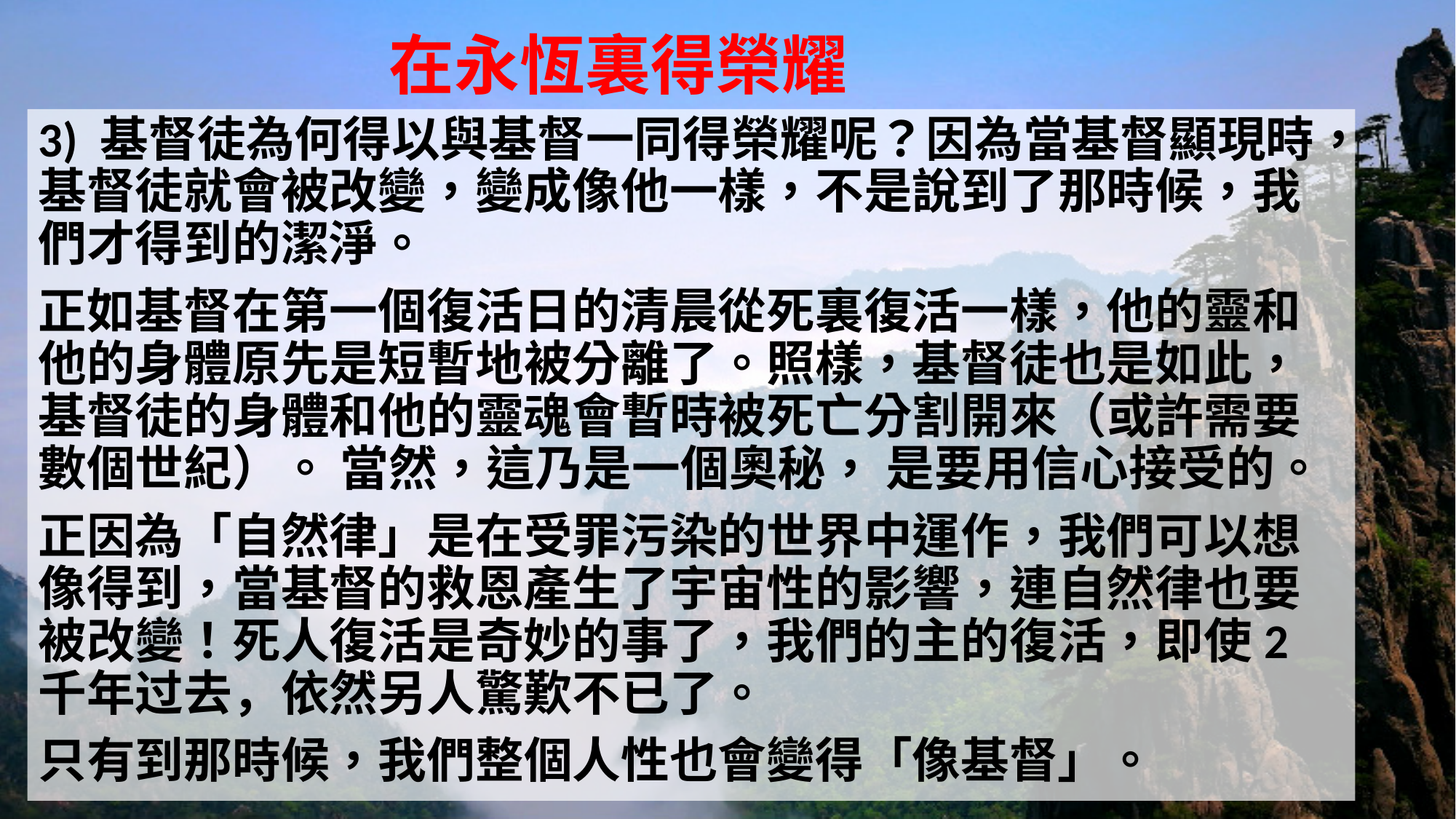

# 在永恆裏得榮耀
3) 基督徒為何得以與基督一同得榮耀呢？因為當基督顯現時，基督徒就會被改變，變成像他一樣，不是說到了那時候，我們才得到的潔淨。
正如基督在第一個復活日的清晨從死裏復活一樣，他的靈和他的身體原先是短暫地被分離了。照樣，基督徒也是如此，基督徒的身體和他的靈魂會暫時被死亡分割開來（或許需要數個世紀）。 當然，這乃是一個奧秘， 是要用信心接受的。
正因為「自然律」是在受罪污染的世界中運作，我們可以想像得到，當基督的救恩產生了宇宙性的影響，連自然律也要被改變！死人復活是奇妙的事了，我們的主的復活，即使2千年过去，依然另人驚歎不已了。
只有到那時候，我們整個人性也會變得「像基督」。